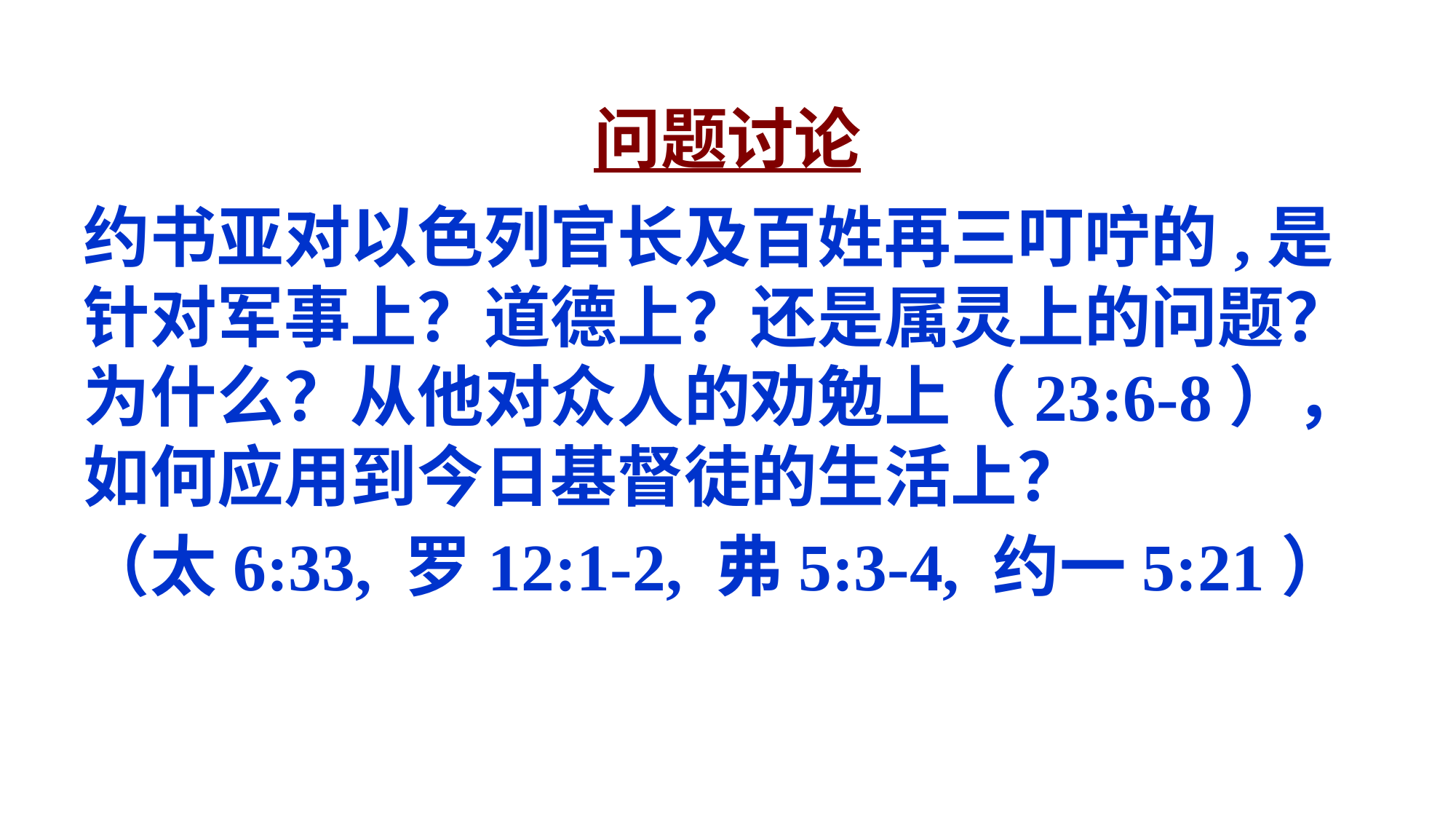

问题讨论
约书亚对以色列官长及百姓再三叮咛的,是针对军事上？道德上？还是属灵上的问题？为什么？从他对众人的劝勉上（23:6-8），如何应用到今日基督徒的生活上？
（太6:33, 罗12:1-2, 弗5:3-4, 约一5:21）